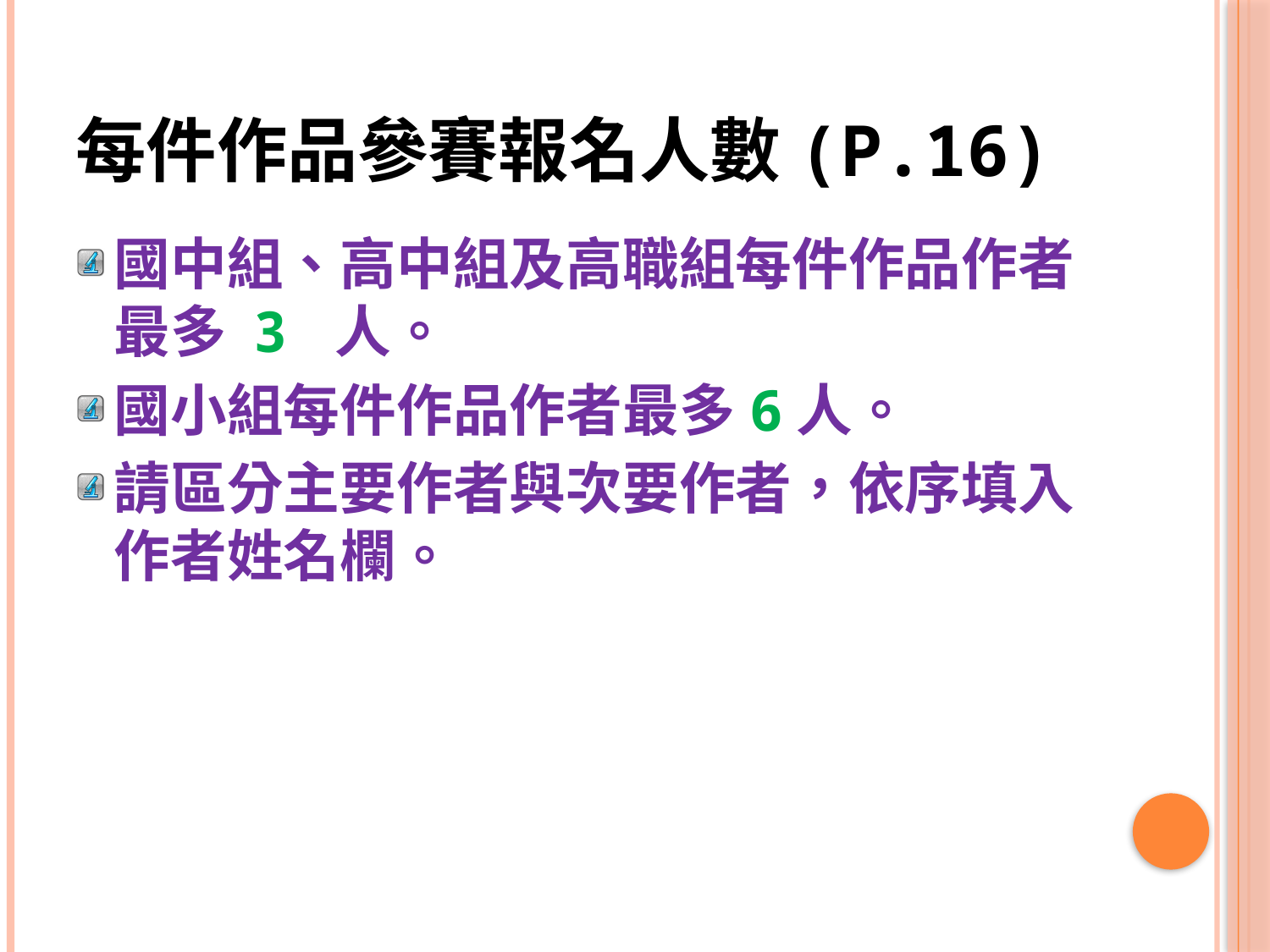

# 每件作品參賽報名人數(P.16)
國中組、高中組及高職組每件作品作者最多 3 人。
國小組每件作品作者最多6人。
請區分主要作者與次要作者，依序填入作者姓名欄。